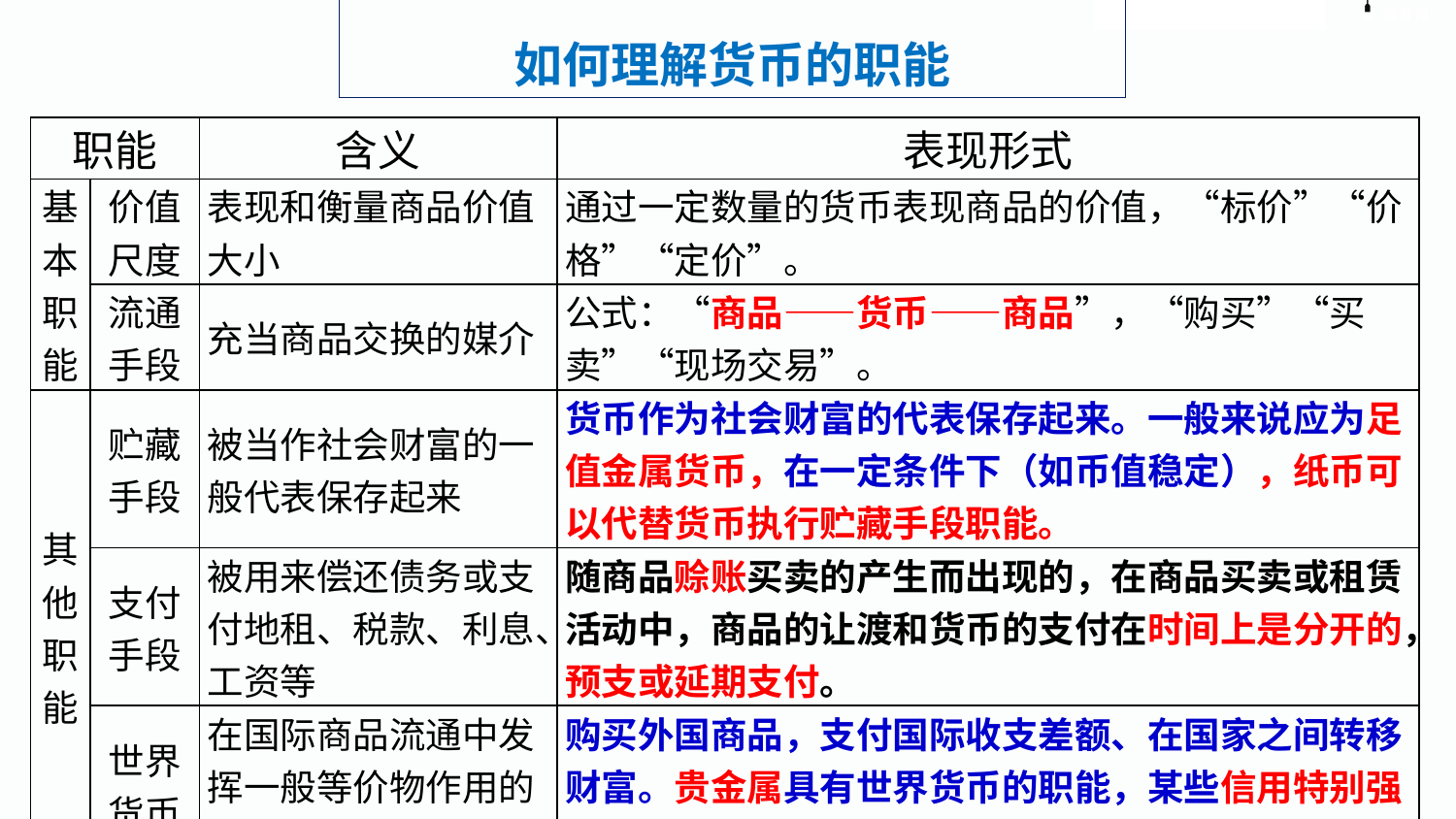

如何理解货币的职能

| 职能 |  | 含义 | 表现形式 |
| --- | --- | --- | --- |
| 基本职能 | 价值尺度 | 表现和衡量商品价值大小 | 通过一定数量的货币表现商品的价值，“标价”“价格”“定价”。 |
|  | 流通手段 | 充当商品交换的媒介 | 公式：“商品——货币——商品”，“购买”“买卖”“现场交易”。 |
| 其他职能 | 贮藏手段 | 被当作社会财富的一般代表保存起来 | 货币作为社会财富的代表保存起来。一般来说应为足值金属货币，在一定条件下（如币值稳定），纸币可以代替货币执行贮藏手段职能。 |
|  | 支付手段 | 被用来偿还债务或支付地租、税款、利息、工资等 | 随商品赊账买卖的产生而出现的，在商品买卖或租赁活动中，商品的让渡和货币的支付在时间上是分开的，预支或延期支付。 |
|  | 世界货币 | 在国际商品流通中发挥一般等价物作用的货币 | 购买外国商品，支付国际收支差额、在国家之间转移财富。贵金属具有世界货币的职能，某些信用特别强的纸币（如英镑、欧元、美元）可以成为世界货币。 |